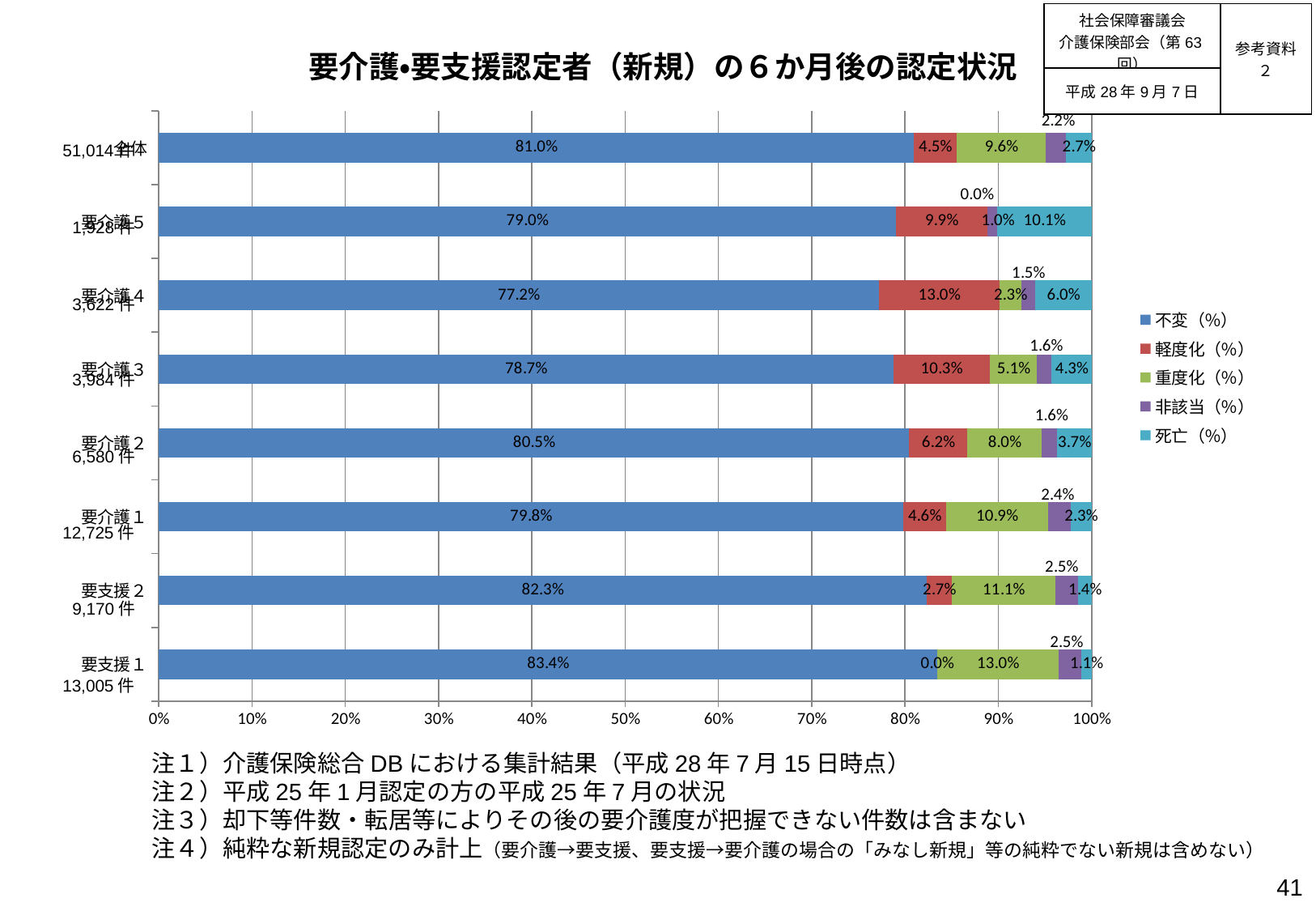

| 社会保障審議会 介護保険部会（第63回） | 参考資料２ |
| --- | --- |
| 平成28年9月7日 |  |

### Chart: 要介護・要支援認定者（新規）の６か月後の認定状況

| Category | 不変（％） | 軽度化（％） | 重度化（％） | 非該当（％） | 死亡（％） |
|---|---|---|---|---|---|
| 要支援１ | 0.8344482891195694 | 0.0 | 0.12995001922337562 | 0.024682814302191464 | 0.010918877354863514 |
| 要支援２ | 0.823009814612868 | 0.027153762268266084 | 0.11079607415485278 | 0.0247546346782988 | 0.014285714285714285 |
| 要介護１ | 0.7980353634577603 | 0.045893909626719055 | 0.10907662082514735 | 0.0243614931237721 | 0.022632612966601177 |
| 要介護２ | 0.8045592705167173 | 0.06185410334346505 | 0.0803951367781155 | 0.016109422492401215 | 0.03708206686930091 |
| 要介護３ | 0.7873995983935743 | 0.10341365461847389 | 0.05070281124497992 | 0.015562248995983935 | 0.04292168674698795 |
| 要介護４ | 0.7716731087796798 | 0.12976256212037549 | 0.02319160684704583 | 0.014908890115958034 | 0.06046383213694092 |
| 要介護５ | 0.7899377593360996 | 0.09854771784232365 | 0.0 | 0.01037344398340249 | 0.10114107883817428 |
| 全体 | 0.8096404908456503 | 0.04532089230407339 | 0.09622848629787902 | 0.021562708276159484 | 0.027247422276237894 |
51,014件
1,928件
3,622件
3,984件
6,580件
12,725件
9,170件
13,005件
注１）介護保険総合DBにおける集計結果（平成28年7月15日時点）
注２）平成25年1月認定の方の平成25年7月の状況
注３）却下等件数・転居等によりその後の要介護度が把握できない件数は含まない
注４）純粋な新規認定のみ計上（要介護→要支援、要支援→要介護の場合の「みなし新規」等の純粋でない新規は含めない）
41